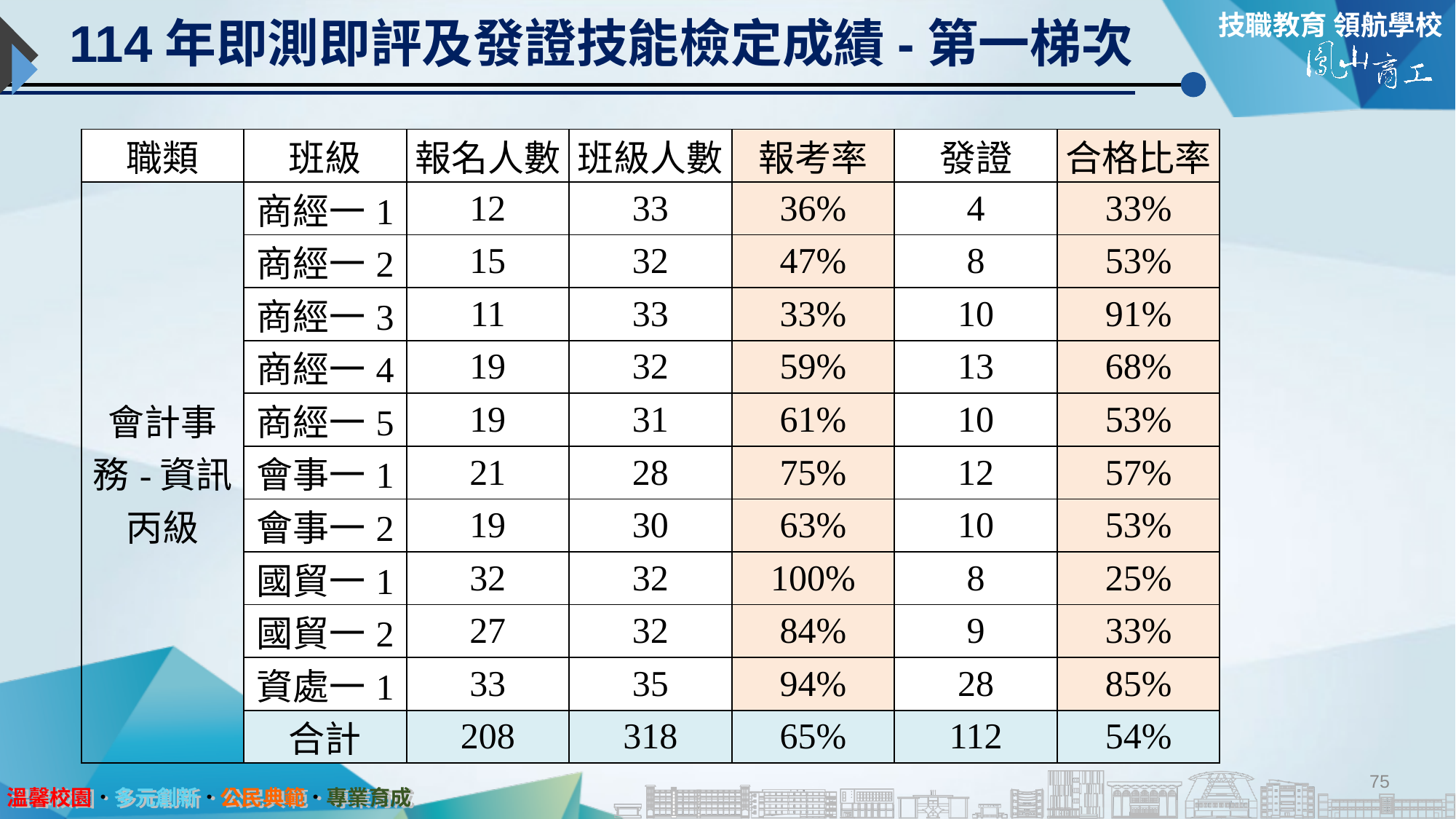

# 114年即測即評及發證技能檢定成績-第一梯次
| 職類 | 班級 | 報名人數 | 班級人數 | 報考率 | 發證 | 合格比率 |
| --- | --- | --- | --- | --- | --- | --- |
| 會計事務-資訊丙級 | 商經一1 | 12 | 33 | 36% | 4 | 33% |
|  | 商經一2 | 15 | 32 | 47% | 8 | 53% |
|  | 商經一3 | 11 | 33 | 33% | 10 | 91% |
|  | 商經一4 | 19 | 32 | 59% | 13 | 68% |
|  | 商經一5 | 19 | 31 | 61% | 10 | 53% |
|  | 會事一1 | 21 | 28 | 75% | 12 | 57% |
|  | 會事一2 | 19 | 30 | 63% | 10 | 53% |
|  | 國貿一1 | 32 | 32 | 100% | 8 | 25% |
|  | 國貿一2 | 27 | 32 | 84% | 9 | 33% |
|  | 資處一1 | 33 | 35 | 94% | 28 | 85% |
|  | 合計 | 208 | 318 | 65% | 112 | 54% |

75